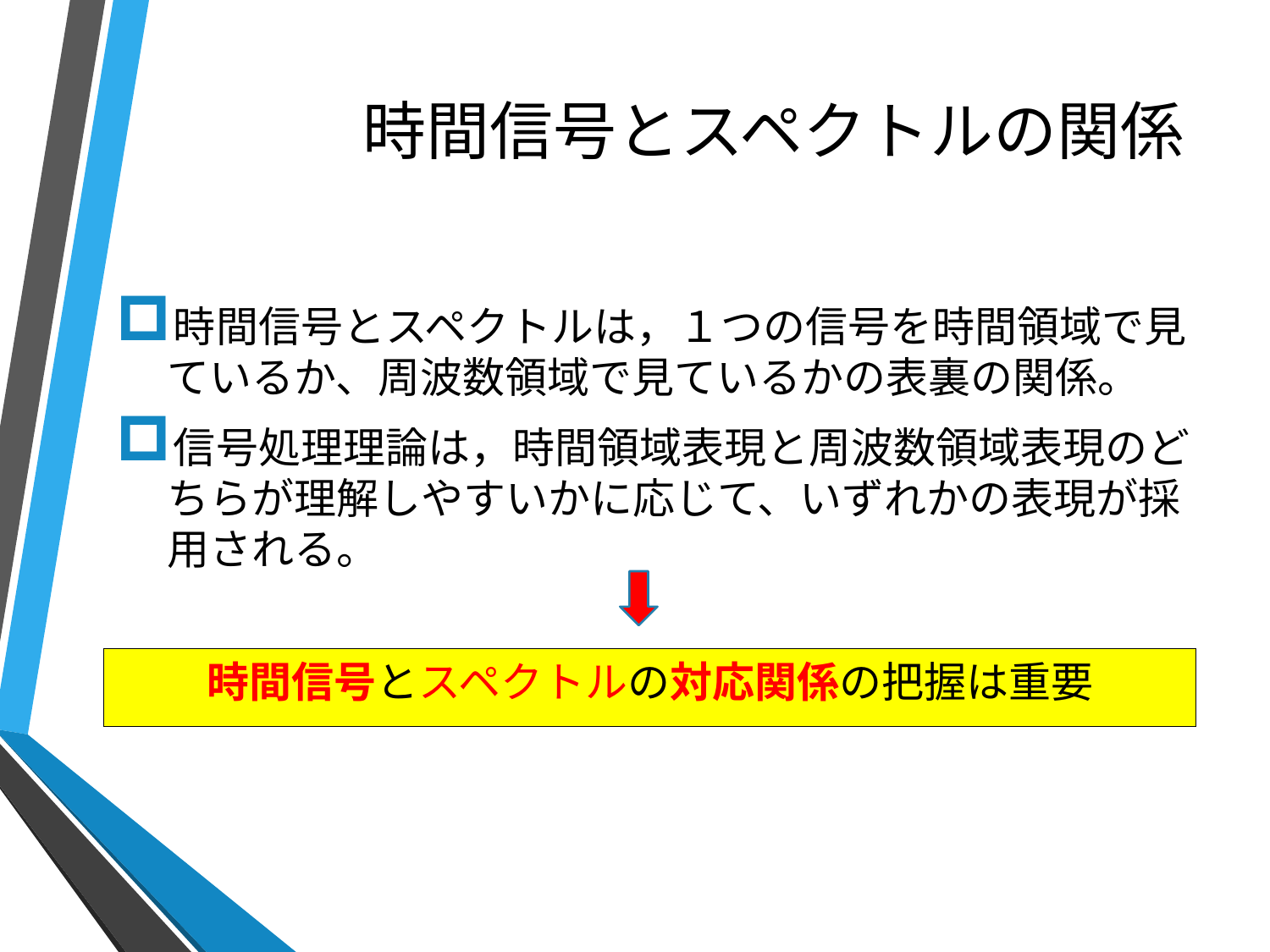

# 時間信号とスペクトルの関係

時間信号とスペクトルは，１つの信号を時間領域で見ているか、周波数領域で見ているかの表裏の関係。
信号処理理論は，時間領域表現と周波数領域表現のどちらが理解しやすいかに応じて、いずれかの表現が採用される。

時間信号とスペクトルの対応関係の把握は重要